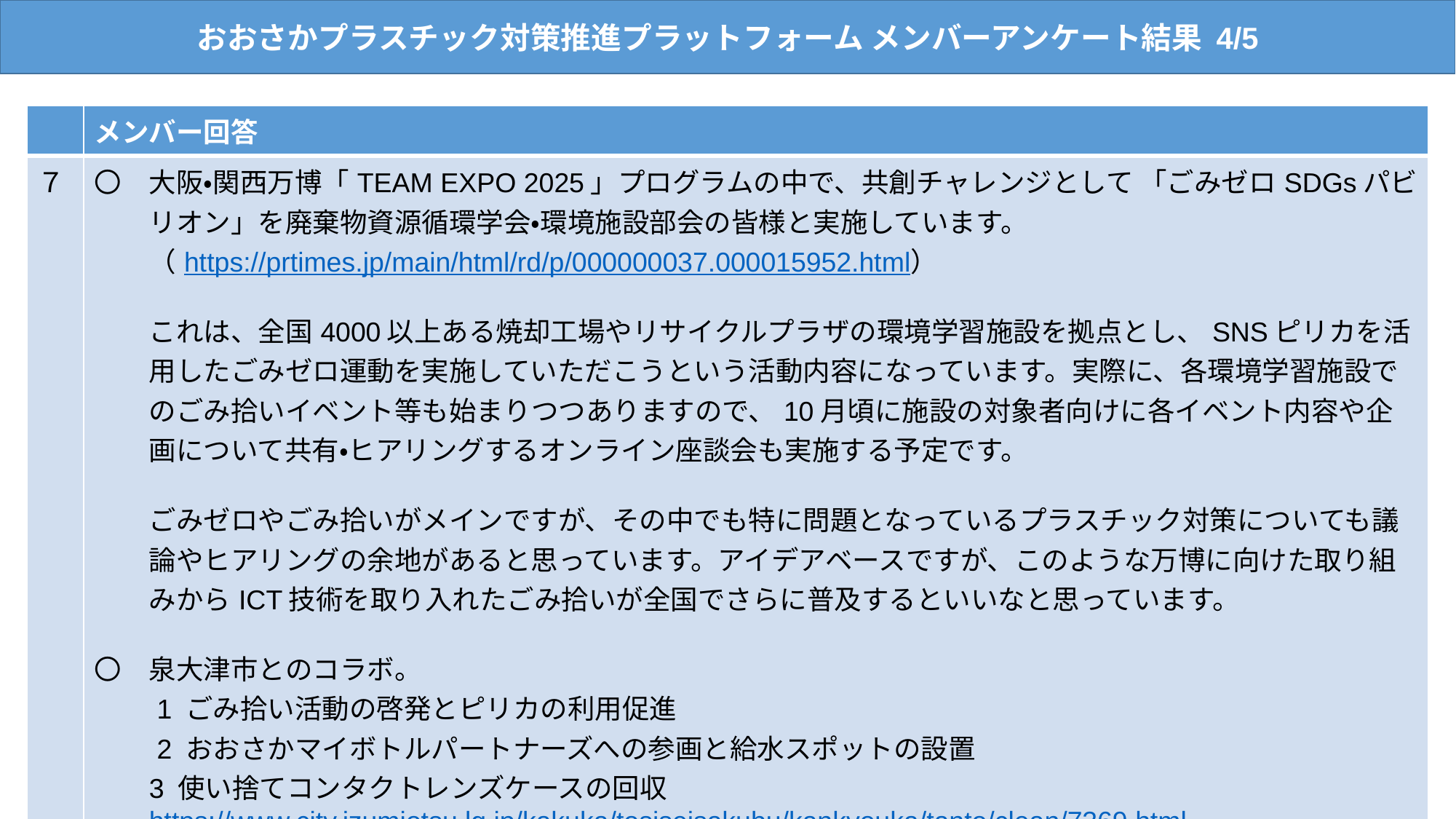

おおさかプラスチック対策推進プラットフォーム メンバーアンケート結果 4/5
|  | メンバー回答 |
| --- | --- |
| ７ | 〇　大阪・関西万博「TEAM EXPO 2025」プログラムの中で、共創チャレンジとして 「ごみゼロSDGsパビ 　　リオン」を廃棄物資源循環学会・環境施設部会の皆様と実施しています。　　 　　（https://prtimes.jp/main/html/rd/p/000000037.000015952.html） これは、全国4000以上ある焼却工場やリサイクルプラザの環境学習施設を拠点とし、SNSピリカを活用したごみゼロ運動を実施していただこうという活動内容になっています。実際に、各環境学習施設でのごみ拾いイベント等も始まりつつありますので、10月頃に施設の対象者向けに各イベント内容や企画について共有・ヒアリングするオンライン座談会も実施する予定です。 ごみゼロやごみ拾いがメインですが、その中でも特に問題となっているプラスチック対策についても議論やヒアリングの余地があると思っています。アイデアベースですが、このような万博に向けた取り組みからICT技術を取り入れたごみ拾いが全国でさらに普及するといいなと思っています。 〇　泉大津市とのコラボ。 　　1 ごみ拾い活動の啓発とピリカの利用促進 　　2 おおさかマイボトルパートナーズへの参画と給水スポットの設置 3 使い捨てコンタクトレンズケースの回収　　https://www.city.izumiotsu.lg.jp/kakuka/tosiseisakubu/kankyouka/tanto/clean/7369.html |